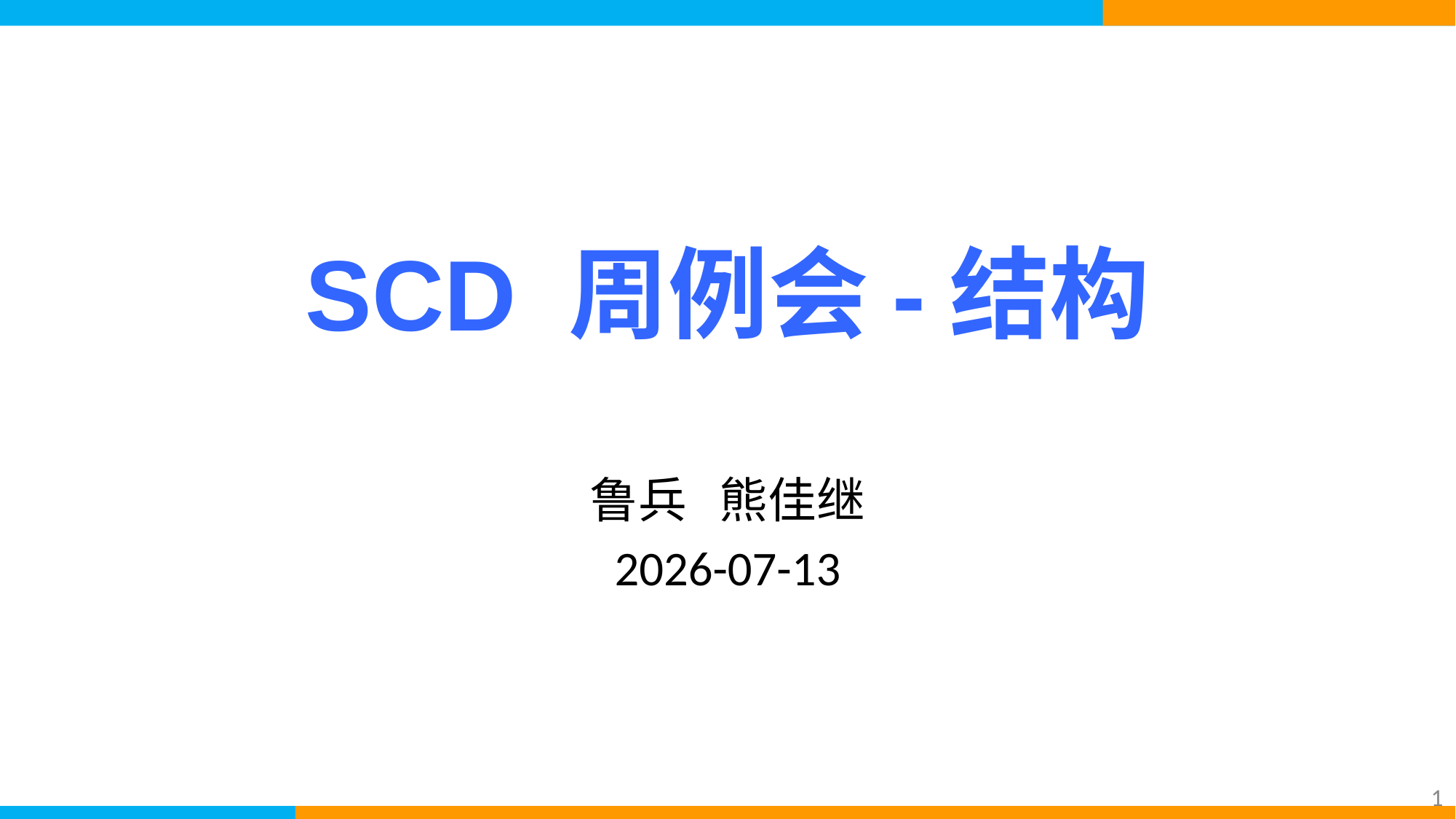

# SCD 周例会-结构
鲁兵   熊佳继
2026-07-13
1